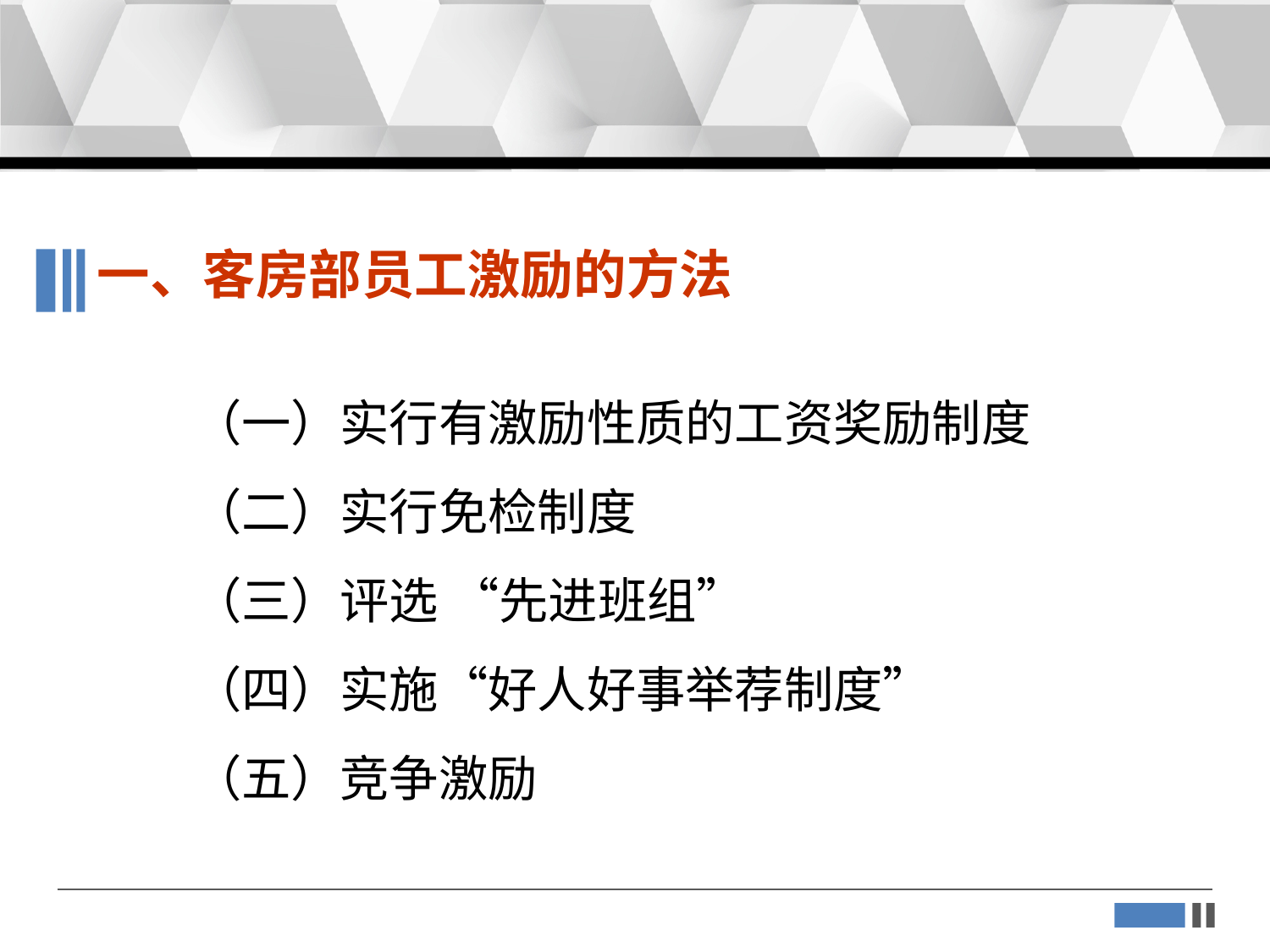

一、客房部员工激励的方法

（一）实行有激励性质的工资奖励制度
（二）实行免检制度
（三）评选 “先进班组”
（四）实施“好人好事举荐制度”
（五）竞争激励